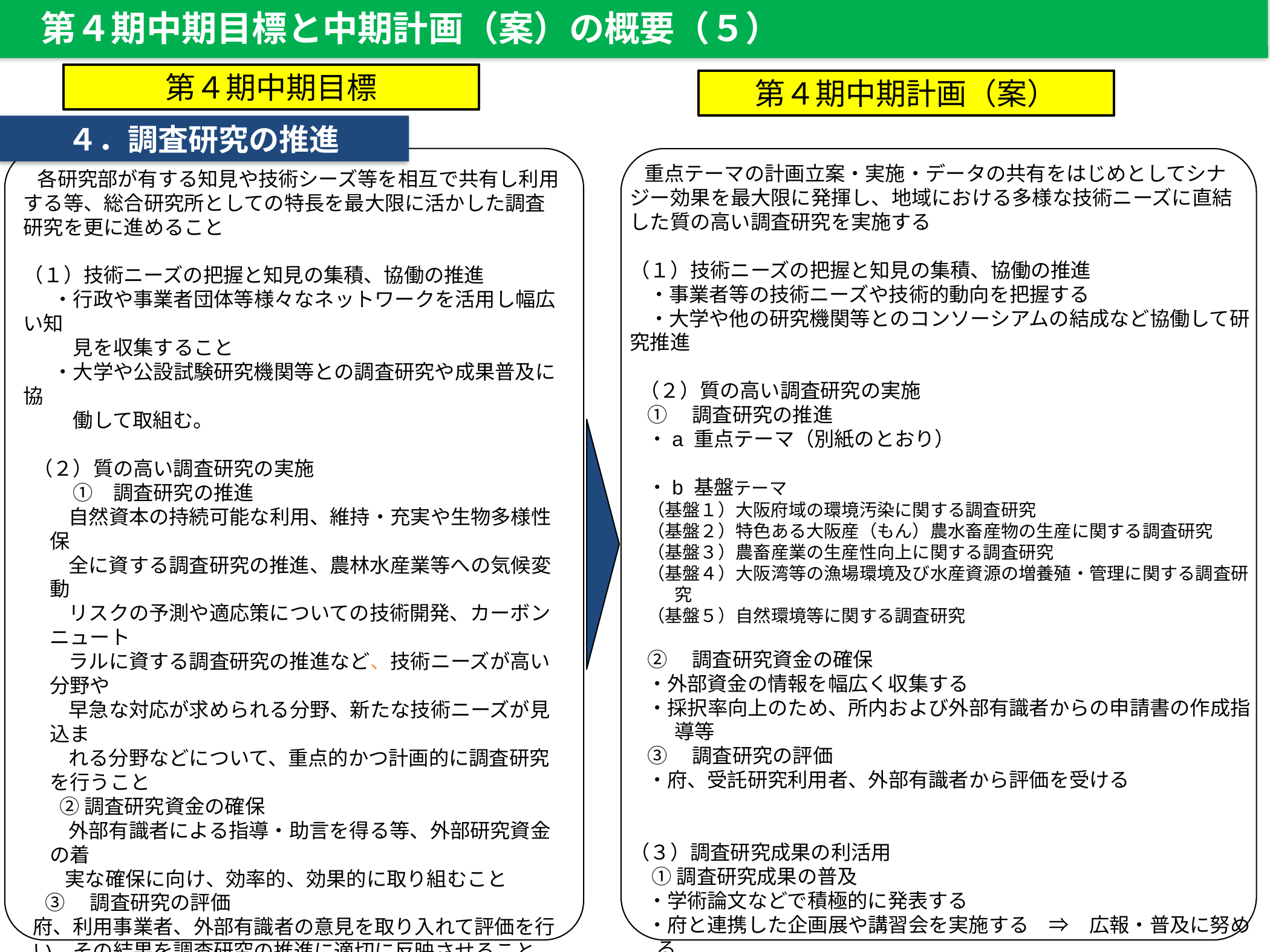

第４期中期目標と中期計画（案）の概要（５）
第４期中期目標
第４期中期計画（案）
　　４．調査研究の推進
  重点テーマの計画立案・実施・データの共有をはじめとしてシナジー効果を最大限に発揮し、地域における多様な技術ニーズに直結した質の高い調査研究を実施する

（１）技術ニーズの把握と知見の集積、協働の推進
 ・事業者等の技術ニーズや技術的動向を把握する
 ・大学や他の研究機関等とのコンソーシアムの結成など協働して研究推進

（２）質の高い調査研究の実施
①　調査研究の推進
・a 重点テーマ（別紙のとおり）

・b 基盤テーマ
（基盤１）大阪府域の環境汚染に関する調査研究
（基盤２）特色ある大阪産（もん）農水畜産物の生産に関する調査研究
（基盤３）農畜産業の生産性向上に関する調査研究
（基盤４）大阪湾等の漁場環境及び水産資源の増養殖・管理に関する調査研究
（基盤５）自然環境等に関する調査研究

②　調査研究資金の確保
・外部資金の情報を幅広く収集する
・採択率向上のため、所内および外部有識者からの申請書の作成指導等
③　調査研究の評価
・府、受託研究利用者、外部有識者から評価を受ける

（３）調査研究成果の利活用
 ①調査研究成果の普及
・学術論文などで積極的に発表する
・府と連携した企画展や講習会を実施する　⇒　広報・普及に努める
②知的財産権の取得・活用
・特許出願等により知的財産権を取得　⇒　権利の保護や普及に努める
  各研究部が有する知見や技術シーズ等を相互で共有し利用する等、総合研究所としての特長を最大限に活かした調査研究を更に進めること

（１）技術ニーズの把握と知見の集積、協働の推進
　・行政や事業者団体等様々なネットワークを活用し幅広い知
　　見を収集すること
　・大学や公設試験研究機関等との調査研究や成果普及に協
　　働して取組む。

（２）質の高い調査研究の実施
　　①　調査研究の推進
 自然資本の持続可能な利用、維持・充実や生物多様性保
 全に資する調査研究の推進、農林水産業等への気候変動
 リスクの予測や適応策についての技術開発、カーボンニュート
 ラルに資する調査研究の推進など、技術ニーズが高い分野や
 早急な対応が求められる分野、新たな技術ニーズが見込ま
 れる分野などについて、重点的かつ計画的に調査研究を行うこと
②調査研究資金の確保
 外部有識者による指導・助言を得る等、外部研究資金の着
　 実な確保に向け、効率的、効果的に取り組むこと
 ③　調査研究の評価
 府、利用事業者、外部有識者の意見を取り入れて評価を行
 い、その結果を調査研究の推進に適切に反映させること

（３）調査研究成果の利活用
 ①調査研究成果の普及
　調査研究成果は、学術論文などを通じ積極的に普及させること

 ②知的財産権の取得・活用
必要に応じて特許の出願を行うなど、知的財産権の取得、権利の保護や活用に努めること